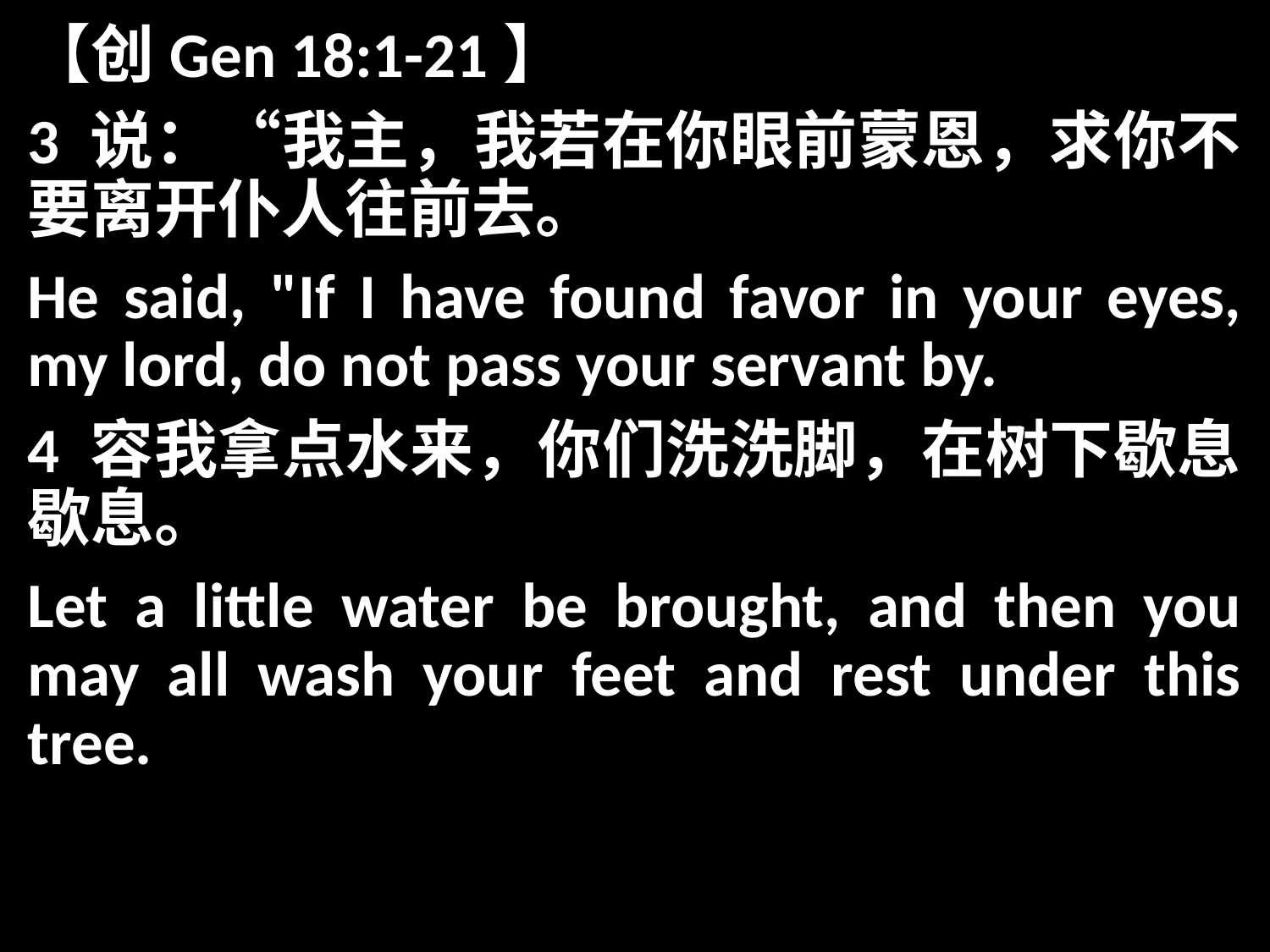

【创Gen 18:1-21】
3 说：“我主，我若在你眼前蒙恩，求你不要离开仆人往前去。
He said, "If I have found favor in your eyes, my lord, do not pass your servant by.
4 容我拿点水来，你们洗洗脚，在树下歇息歇息。
Let a little water be brought, and then you may all wash your feet and rest under this tree.